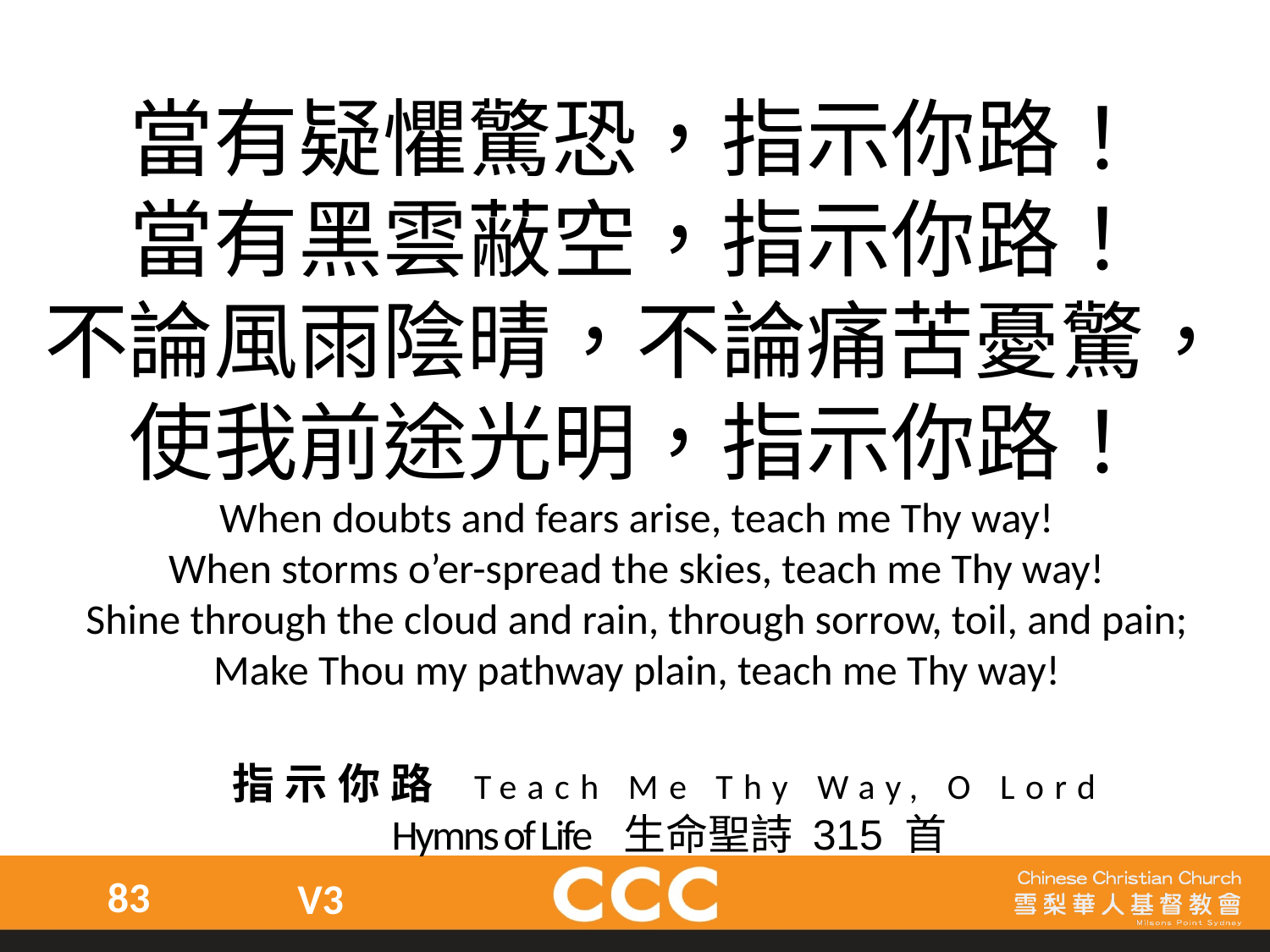

當有疑懼驚恐，指示你路！
當有黑雲蔽空，指示你路！
不論風雨陰晴，不論痛苦憂驚，使我前途光明，指示你路！
When doubts and fears arise, teach me Thy way!
When storms o’er-spread the skies, teach me Thy way!
Shine through the cloud and rain, through sorrow, toil, and pain;
Make Thou my pathway plain, teach me Thy way!
指示你路 Teach Me Thy Way, O Lord Hymns of Life   生命聖詩 315 首
83
V3